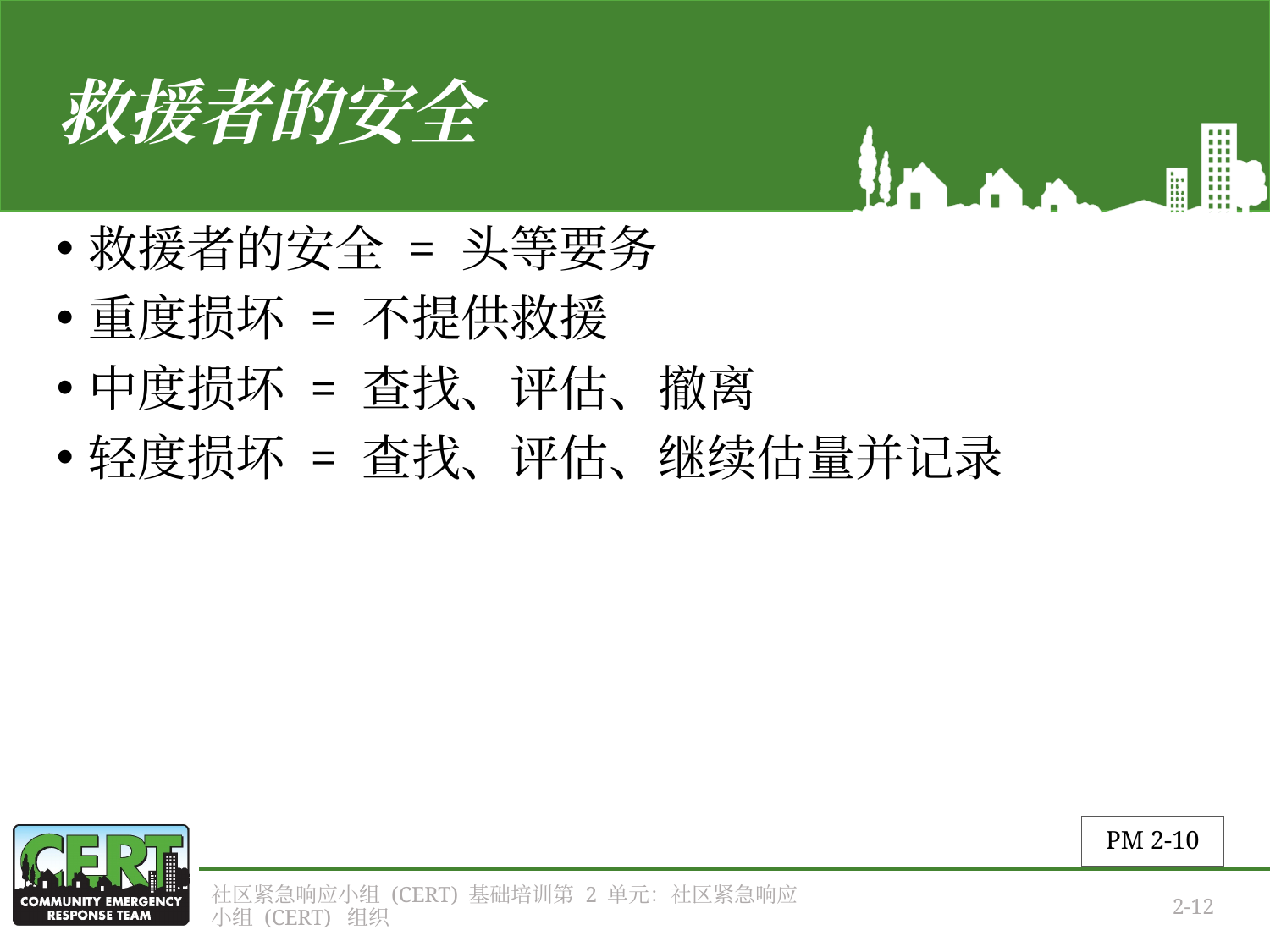

# 救援者的安全
救援者的安全 = 头等要务
重度损坏 = 不提供救援
中度损坏 = 查找、评估、撤离
轻度损坏 = 查找、评估、继续估量并记录
PM 2-10
社区紧急响应小组 (CERT) 基础培训第 2 单元：社区紧急响应小组 (CERT)  组织
2-12